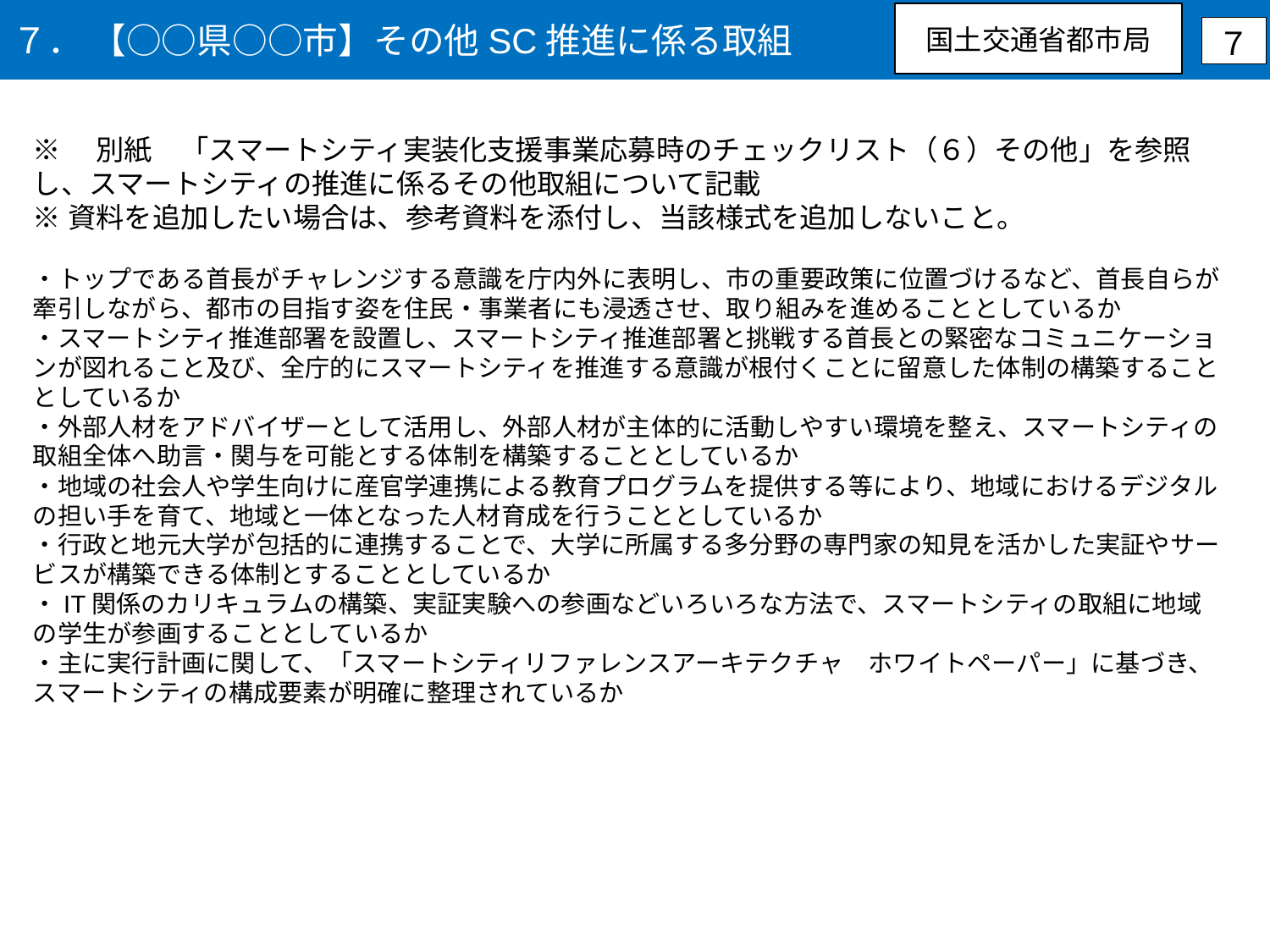

７． 【○○県○○市】その他SC推進に係る取組
・両方のタイプに応募する場合でも作成は一つで良い
国土交通省都市局
７
※　別紙　「スマートシティ実装化支援事業応募時のチェックリスト（６）その他」を参照し、スマートシティの推進に係るその他取組について記載
※資料を追加したい場合は、参考資料を添付し、当該様式を追加しないこと。

・トップである首長がチャレンジする意識を庁内外に表明し、市の重要政策に位置づけるなど、首長自らが牽引しながら、都市の目指す姿を住民・事業者にも浸透させ、取り組みを進めることとしているか
・スマートシティ推進部署を設置し、スマートシティ推進部署と挑戦する首長との緊密なコミュニケーションが図れること及び、全庁的にスマートシティを推進する意識が根付くことに留意した体制の構築することとしているか
・外部人材をアドバイザーとして活用し、外部人材が主体的に活動しやすい環境を整え、スマートシティの取組全体へ助言・関与を可能とする体制を構築することとしているか
・地域の社会人や学生向けに産官学連携による教育プログラムを提供する等により、地域におけるデジタルの担い手を育て、地域と一体となった人材育成を行うこととしているか
・行政と地元大学が包括的に連携することで、大学に所属する多分野の専門家の知見を活かした実証やサービスが構築できる体制とすることとしているか
・IT関係のカリキュラムの構築、実証実験への参画などいろいろな方法で、スマートシティの取組に地域の学生が参画することとしているか
・主に実行計画に関して、「スマートシティリファレンスアーキテクチャ　ホワイトペーパー」に基づき、スマートシティの構成要素が明確に整理されているか